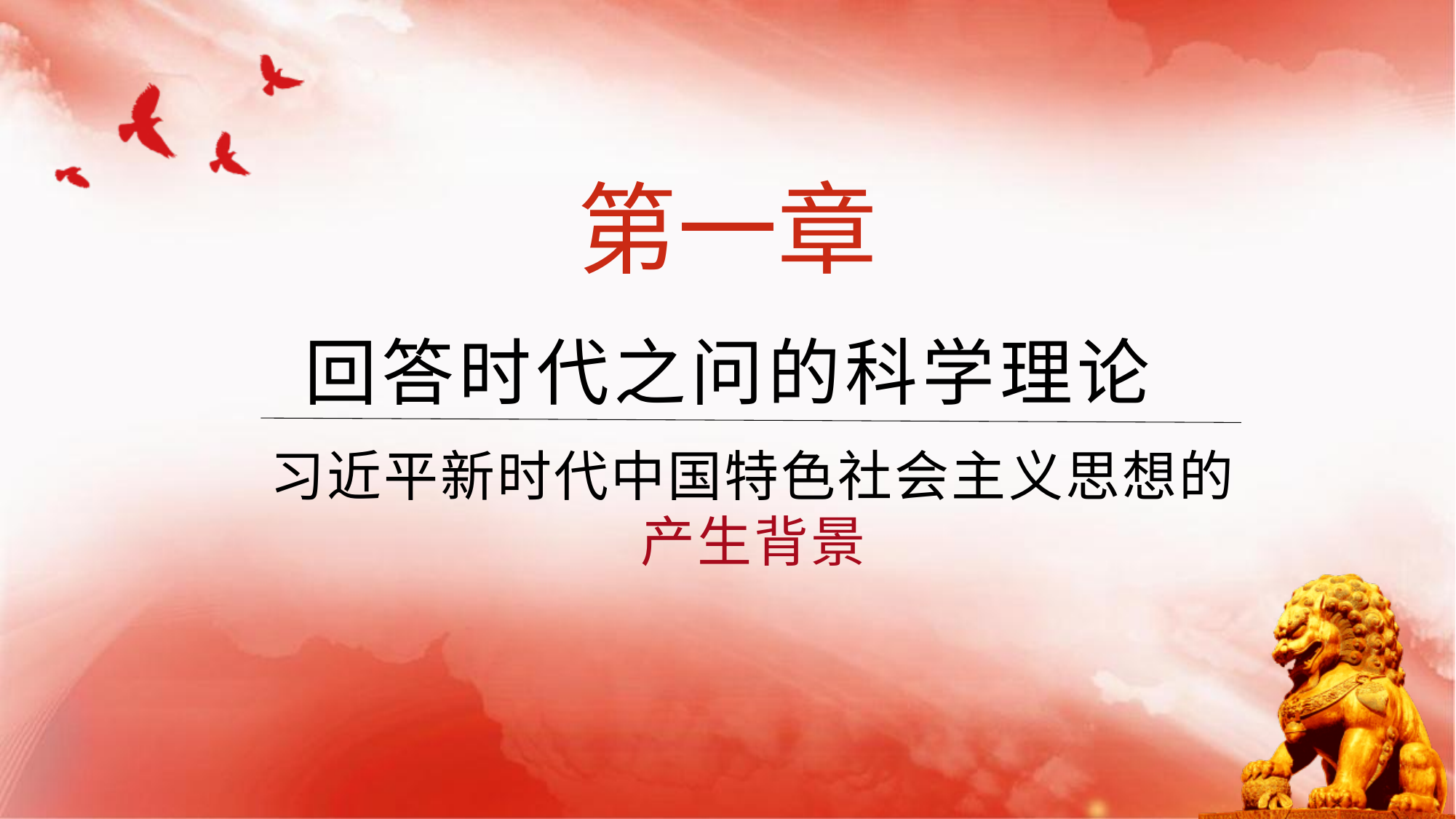

第一章
# 回答时代之问的科学理论
习近平新时代中国特色社会主义思想的产生背景